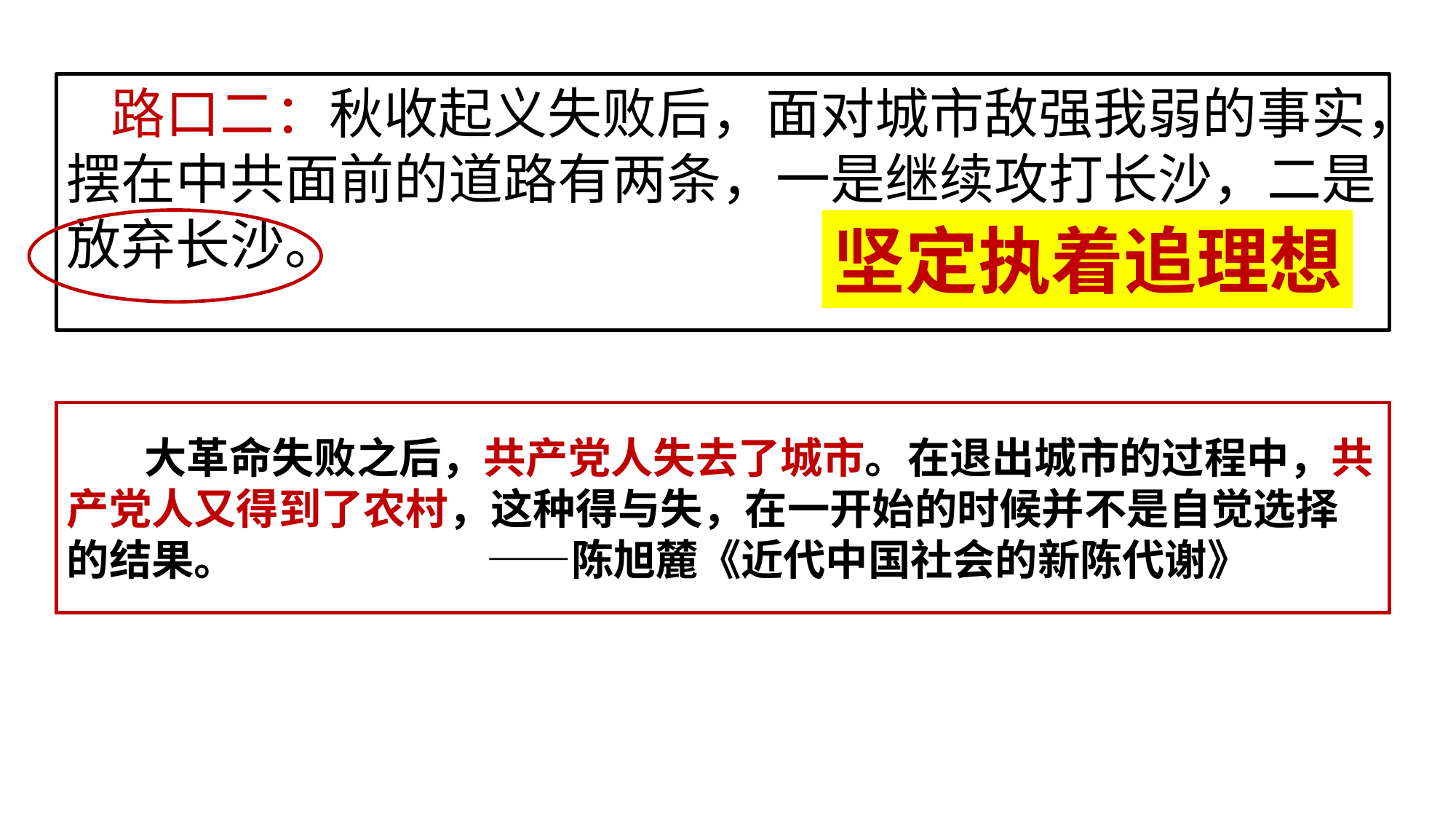

井冈山地区：地势险、易守难攻、物产丰富
   路口二：秋收起义失败后，面对城市敌强我弱的事实，摆在中共面前的道路有两条，一是继续攻打长沙，二是放弃长沙。

坚定执着追理想
       大革命失败之后，共产党人失去了城市。在退出城市的过程中，共产党人又得到了农村，这种得与失，在一开始的时候并不是自觉选择的结果。                          ——陈旭麓《近代中国社会的新陈代谢》